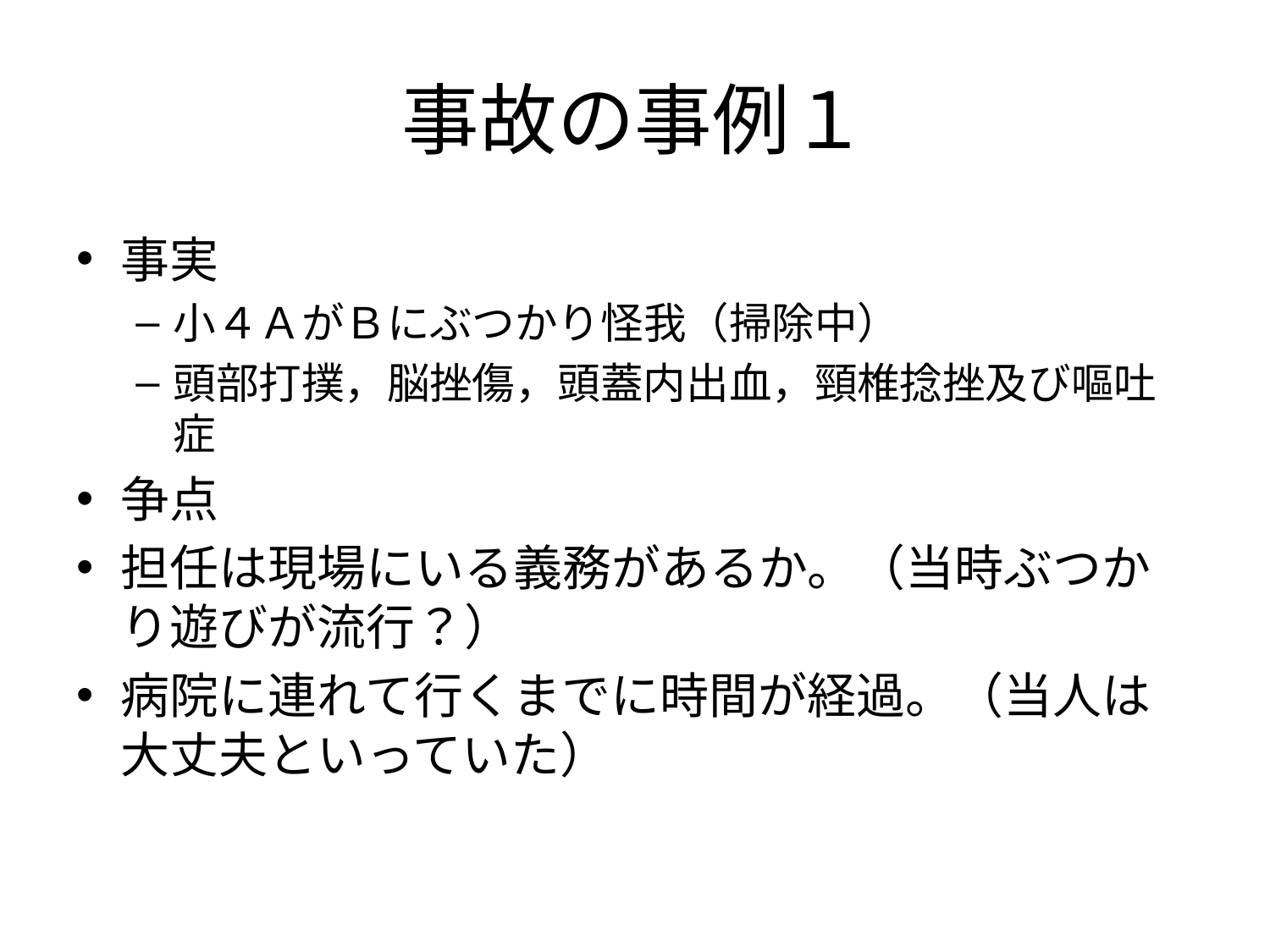

# 事故の事例１
事実
小４ＡがＢにぶつかり怪我（掃除中）
頭部打撲，脳挫傷，頭蓋内出血，頸椎捻挫及び嘔吐症
争点
担任は現場にいる義務があるか。（当時ぶつかり遊びが流行？）
病院に連れて行くまでに時間が経過。（当人は大丈夫といっていた）